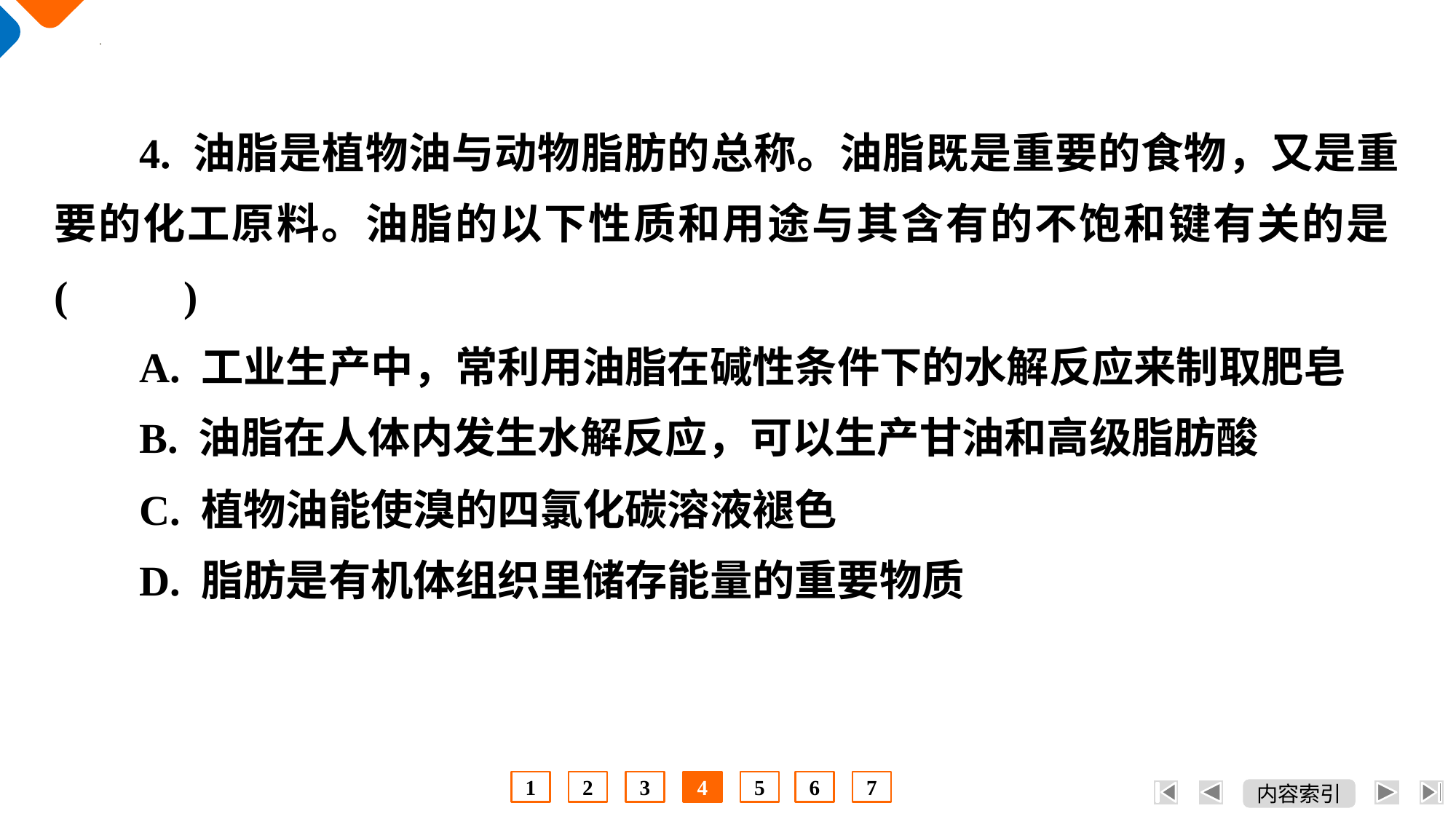

4. 油脂是植物油与动物脂肪的总称。油脂既是重要的食物，又是重要的化工原料。油脂的以下性质和用途与其含有的不饱和键有关的是(　 　)
A. 工业生产中，常利用油脂在碱性条件下的水解反应来制取肥皂
B. 油脂在人体内发生水解反应，可以生产甘油和高级脂肪酸
C. 植物油能使溴的四氯化碳溶液褪色
D. 脂肪是有机体组织里储存能量的重要物质
1
2
3
4
5
6
7